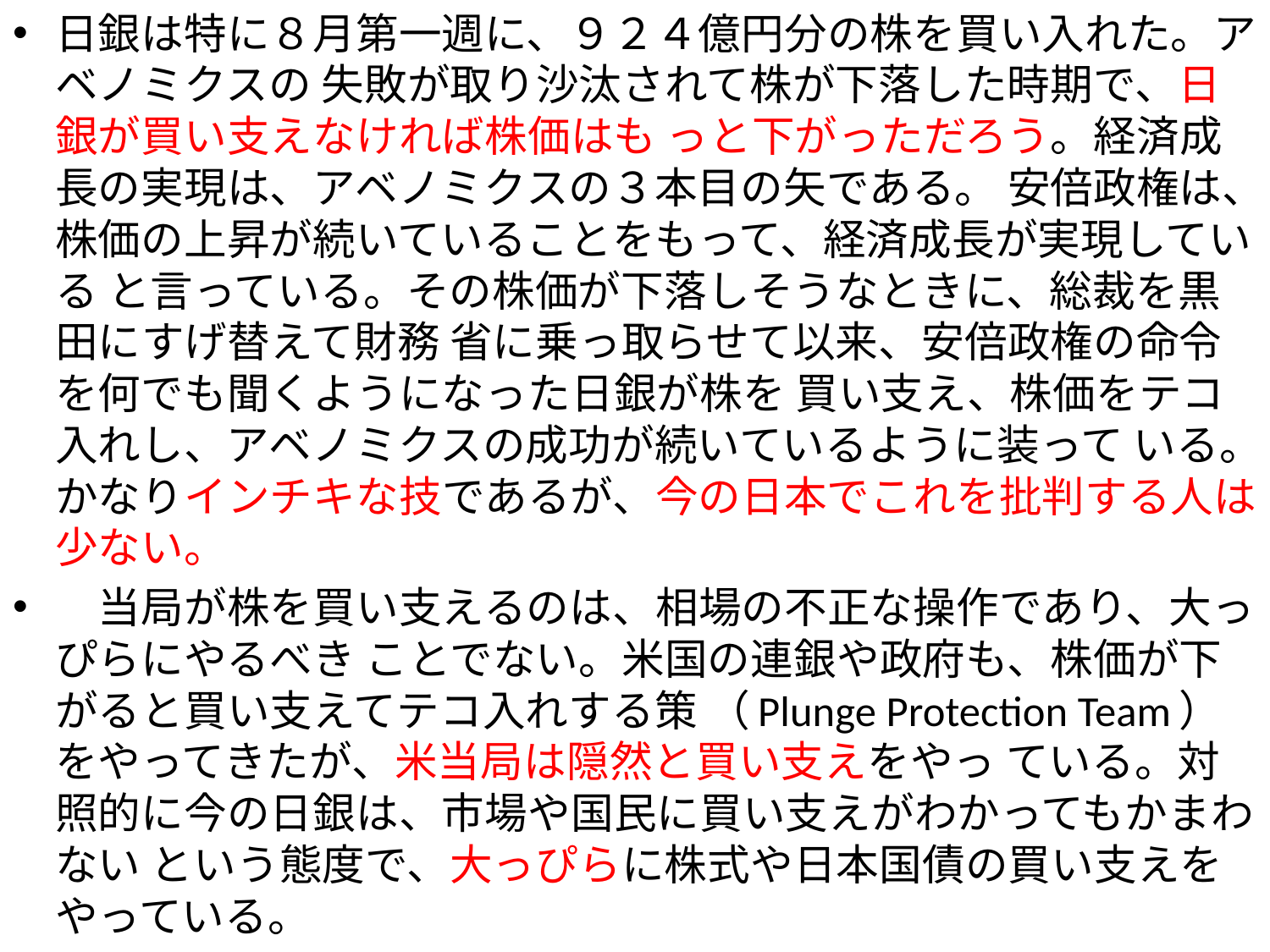

日銀は特に８月第一週に、９２４億円分の株を買い入れた。アベノミクスの 失敗が取り沙汰されて株が下落した時期で、日銀が買い支えなければ株価はも っと下がっただろう。経済成長の実現は、アベノミクスの３本目の矢である。 安倍政権は、株価の上昇が続いていることをもって、経済成長が実現している と言っている。その株価が下落しそうなときに、総裁を黒田にすげ替えて財務 省に乗っ取らせて以来、安倍政権の命令を何でも聞くようになった日銀が株を 買い支え、株価をテコ入れし、アベノミクスの成功が続いているように装って いる。かなりインチキな技であるが、今の日本でこれを批判する人は少ない。
　当局が株を買い支えるのは、相場の不正な操作であり、大っぴらにやるべき ことでない。米国の連銀や政府も、株価が下がると買い支えてテコ入れする策 （Plunge Protection Team）をやってきたが、米当局は隠然と買い支えをやっ ている。対照的に今の日銀は、市場や国民に買い支えがわかってもかまわない という態度で、大っぴらに株式や日本国債の買い支えをやっている。